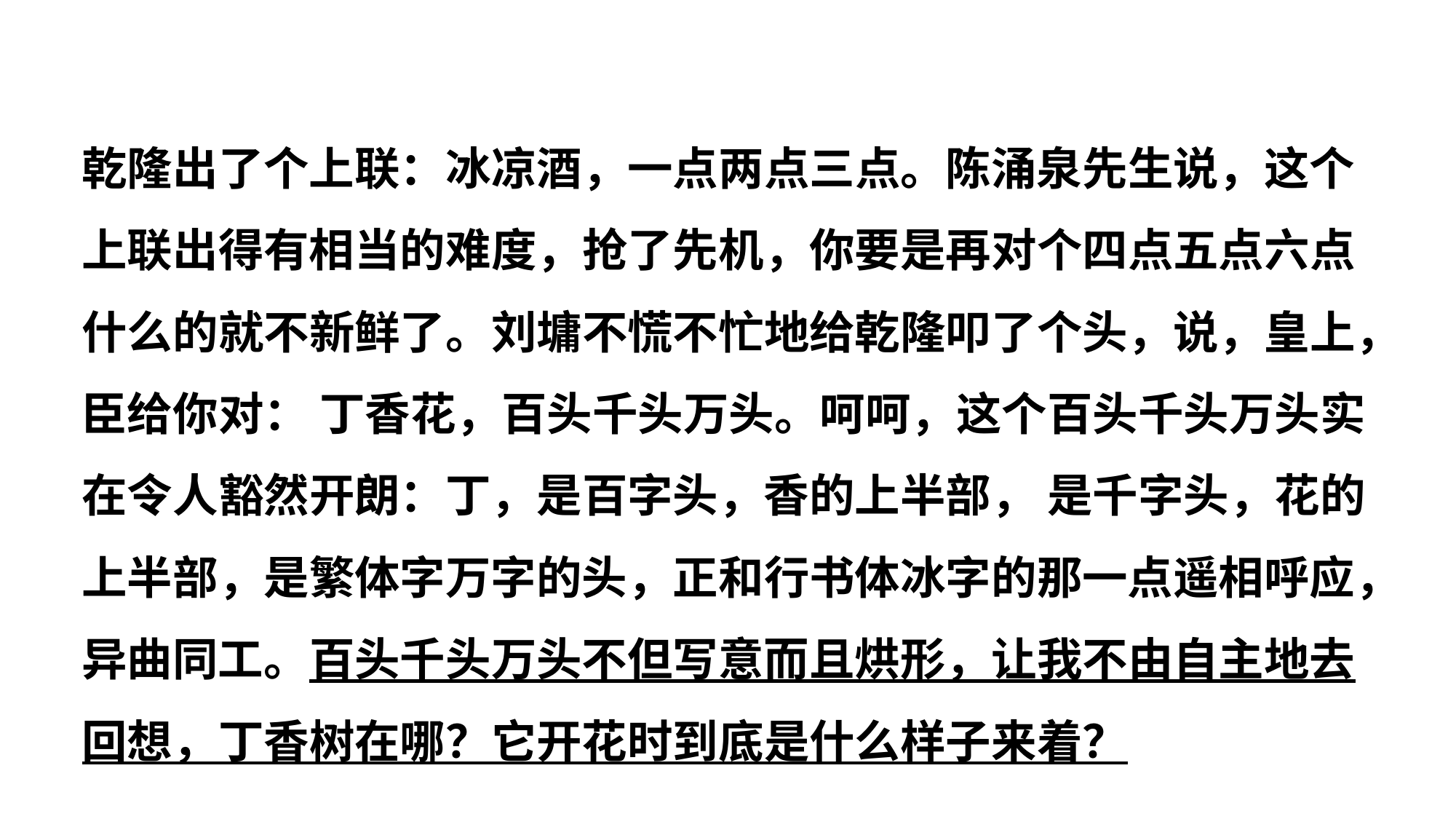

乾隆出了个上联：冰凉酒，一点两点三点。陈涌泉先生说，这个上联出得有相当的难度，抢了先机，你要是再对个四点五点六点什么的就不新鲜了。刘墉不慌不忙地给乾隆叩了个头，说，皇上，臣给你对： 丁香花，百头千头万头。呵呵，这个百头千头万头实在令人豁然开朗：丁，是百字头，香的上半部， 是千字头，花的上半部，是繁体字万字的头，正和行书体冰字的那一点遥相呼应，异曲同工。百头千头万头不但写意而且烘形，让我不由自主地去回想，丁香树在哪？它开花时到底是什么样子来着？